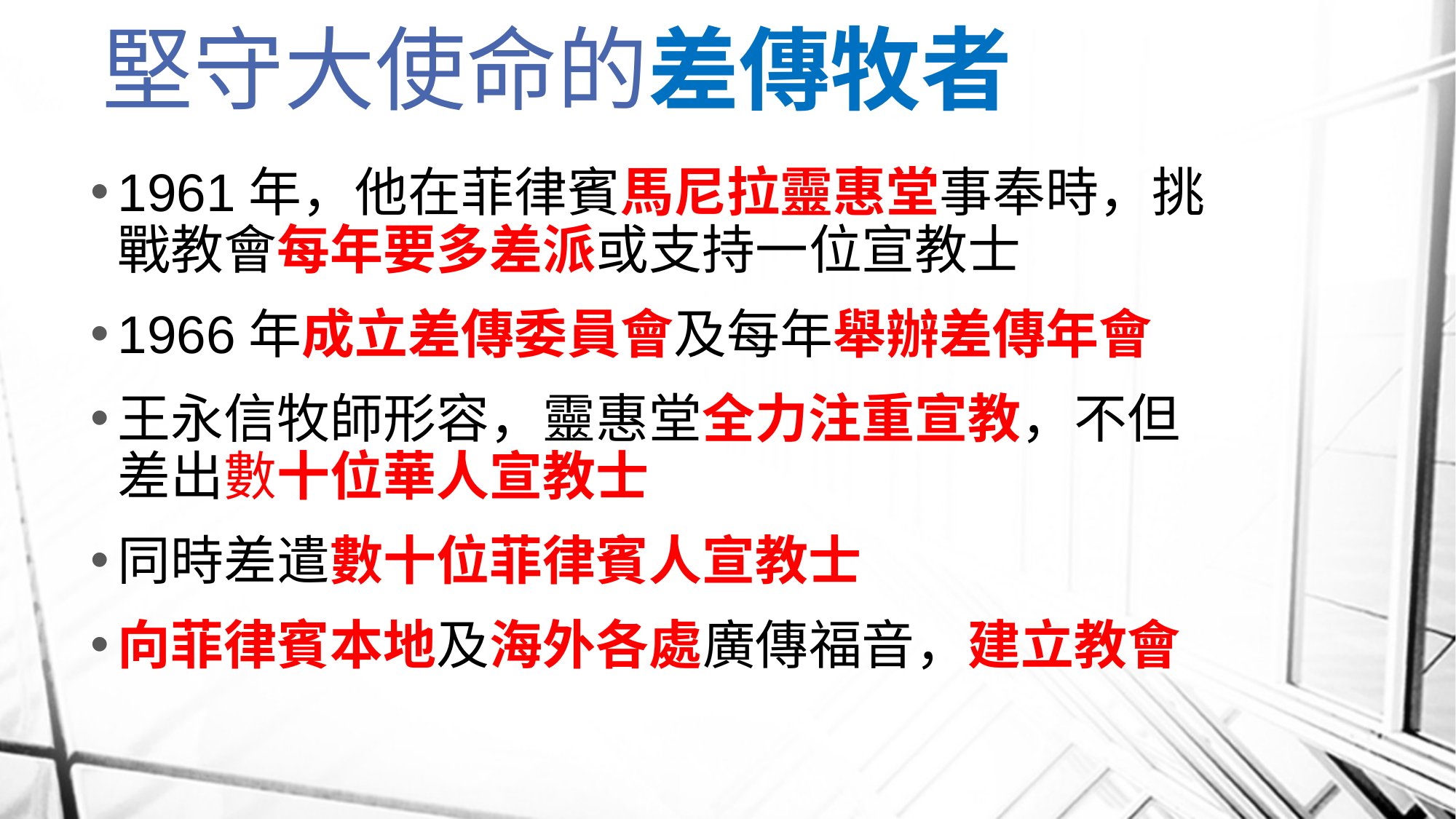

# 堅守大使命的差傳牧者
1961年，他在菲律賓馬尼拉靈惠堂事奉時，挑戰教會每年要多差派或支持一位宣教士
1966年成立差傳委員會及每年舉辦差傳年會
王永信牧師形容，靈惠堂全力注重宣教，不但差出數十位華人宣教士
同時差遣數十位菲律賓人宣教士
向菲律賓本地及海外各處廣傳福音，建立教會